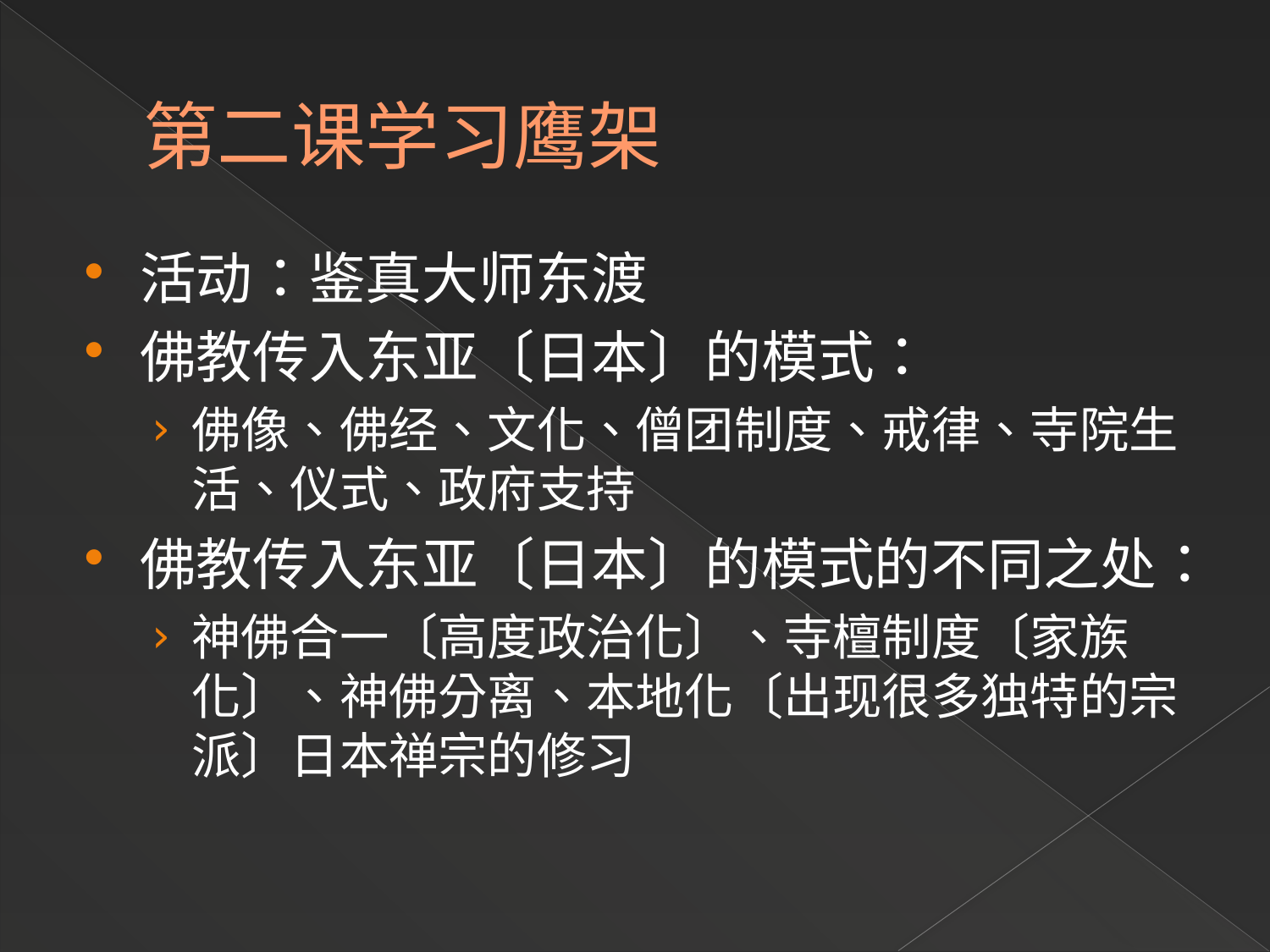

# 第二课学习鹰架
活动：鉴真大师东渡
佛教传入东亚〔日本〕的模式：
佛像、佛经、文化、僧团制度、戒律、寺院生活、仪式、政府支持
佛教传入东亚〔日本〕的模式的不同之处：
神佛合一〔高度政治化〕、寺檀制度〔家族化〕、神佛分离、本地化〔出现很多独特的宗派〕日本禅宗的修习